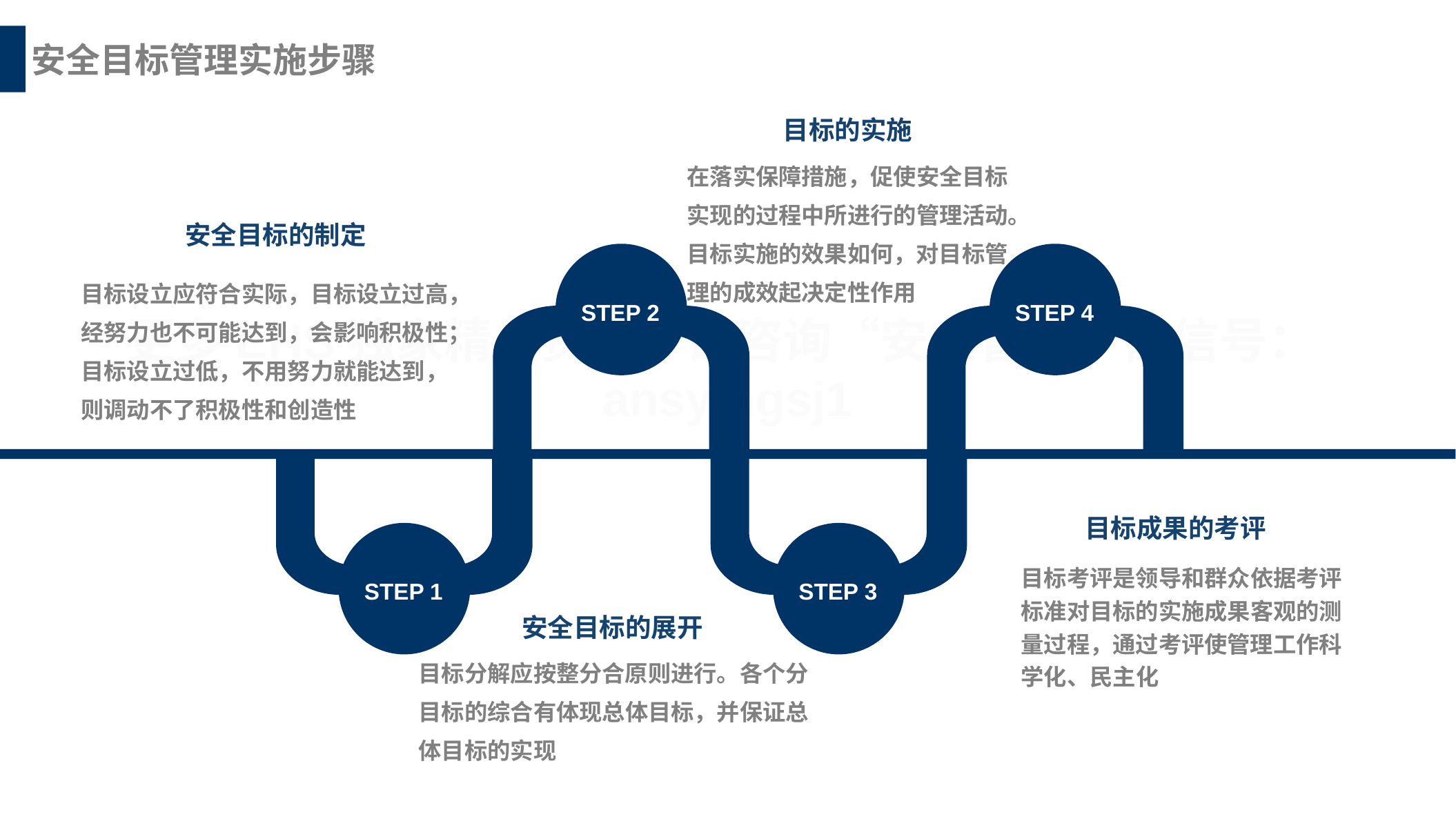

安全目标管理实施步骤
目标的实施
在落实保障措施，促使安全目标实现的过程中所进行的管理活动。目标实施的效果如何，对目标管理的成效起决定性作用
安全目标的制定

目标设立应符合实际，目标设立过高，经努力也不可能达到，会影响积极性；目标设立过低，不用努力就能达到，则调动不了积极性和创造性
STEP 2
STEP 4

目标成果的考评

目标考评是领导和群众依据考评标准对目标的实施成果客观的测量过程，通过考评使管理工作科学化、民主化
STEP 1
STEP 3
安全目标的展开
目标分解应按整分合原则进行。各个分目标的综合有体现总体目标，并保证总体目标的实现